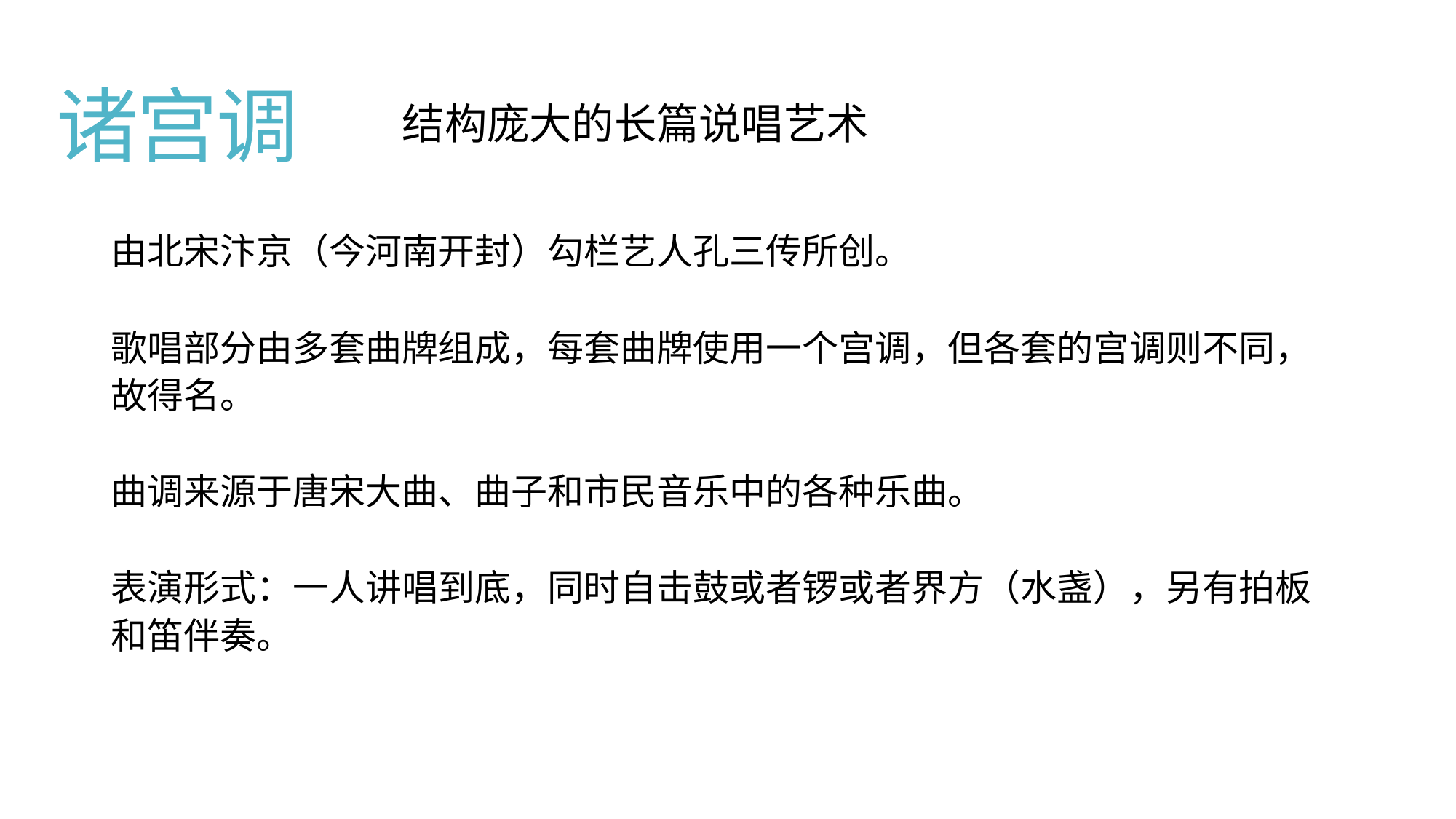

# 诸宫调
结构庞大的长篇说唱艺术
由北宋汴京（今河南开封）勾栏艺人孔三传所创。

歌唱部分由多套曲牌组成，每套曲牌使用一个宫调，但各套的宫调则不同，故得名。

曲调来源于唐宋大曲、曲子和市民音乐中的各种乐曲。

表演形式：一人讲唱到底，同时自击鼓或者锣或者界方（水盏），另有拍板和笛伴奏。